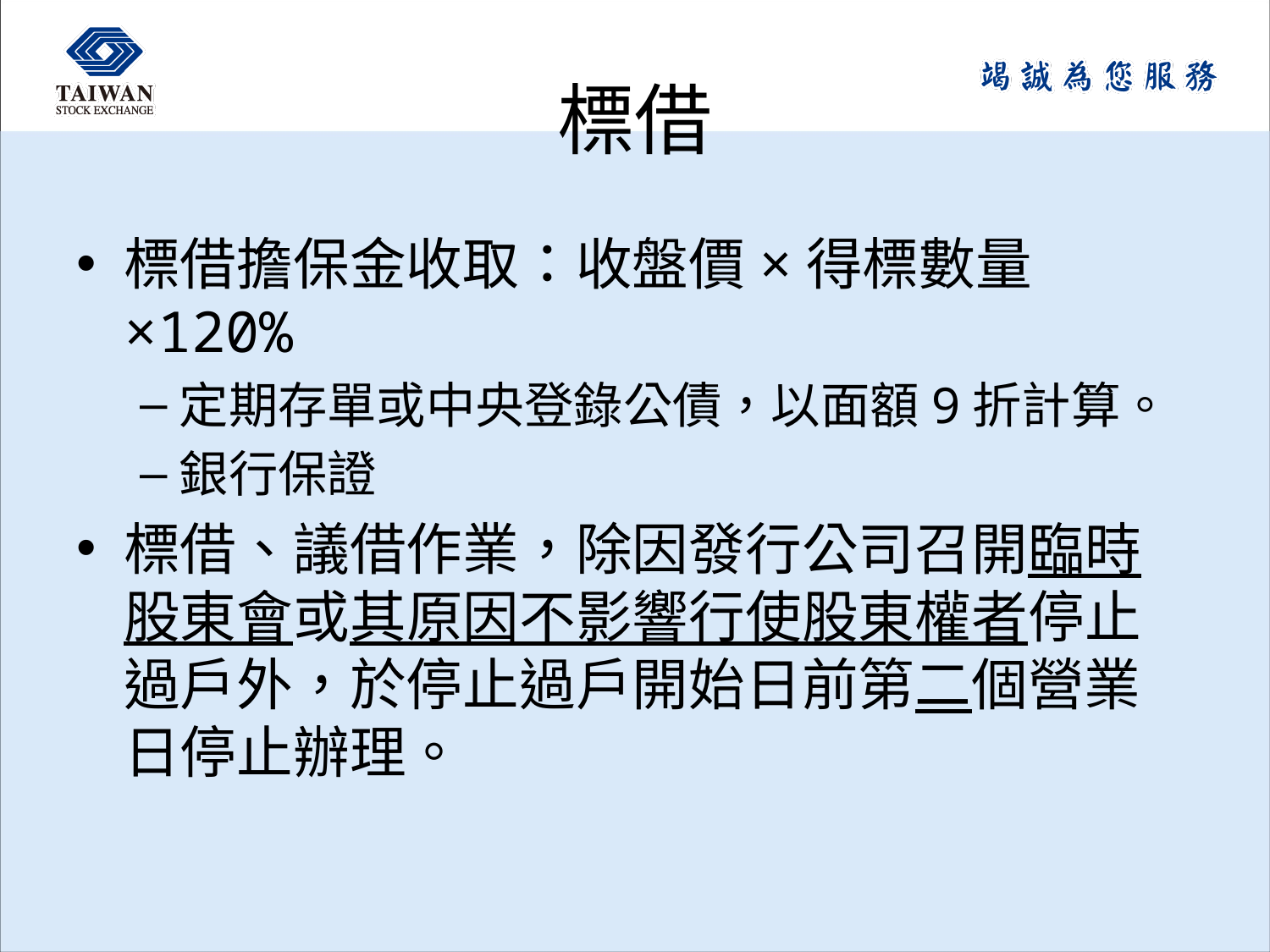

# 標借
標借擔保金收取：收盤價×得標數量×120%
定期存單或中央登錄公債，以面額9折計算。
銀行保證
標借、議借作業，除因發行公司召開臨時股東會或其原因不影響行使股東權者停止過戶外，於停止過戶開始日前第二個營業日停止辦理。